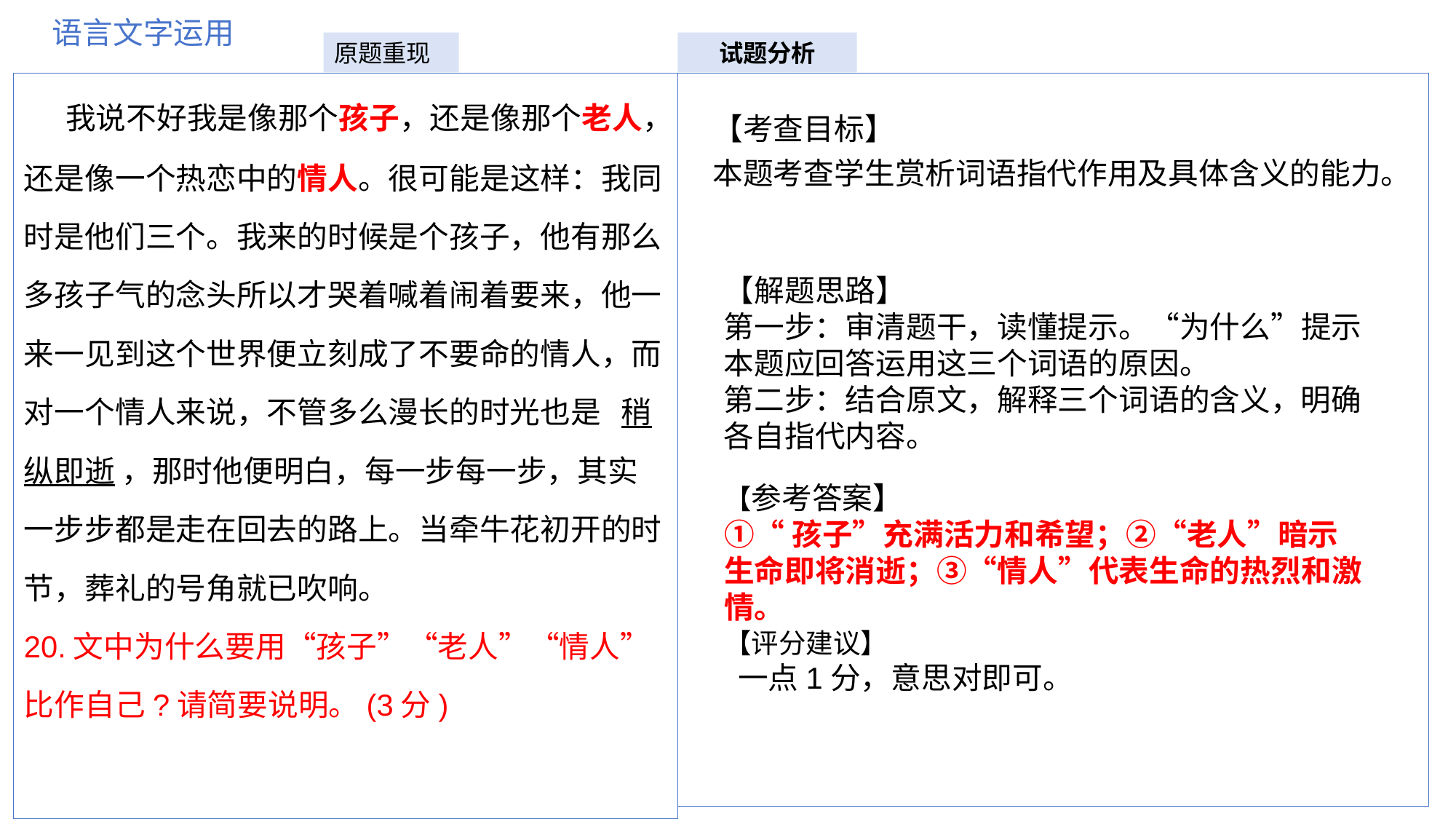

语言文字运用
原题重现
试题分析
    我说不好我是像那个孩子，还是像那个老人，还是像一个热恋中的情人。很可能是这样：我同时是他们三个。我来的时候是个孩子，他有那么多孩子气的念头所以才哭着喊着闹着要来，他一来一见到这个世界便立刻成了不要命的情人，而对一个情人来说，不管多么漫长的时光也是   稍纵即逝 ，那时他便明白，每一步每一步，其实一步步都是走在回去的路上。当牵牛花初开的时节，葬礼的号角就已吹响。
20.文中为什么要用“孩子”“老人”“情人”比作自己?请简要说明。(3分)

【考查目标】
本题考查学生赏析词语指代作用及具体含义的能力。
【解题思路】
第一步：审清题干，读懂提示。“为什么”提示本题应回答运用这三个词语的原因。
第二步：结合原文，解释三个词语的含义，明确各自指代内容。

【参考答案】
①“孩子”充满活力和希望；②“老人”暗示生命即将消逝；③“情人”代表生命的热烈和激情。

【评分建议】
 一点1分，意思对即可。